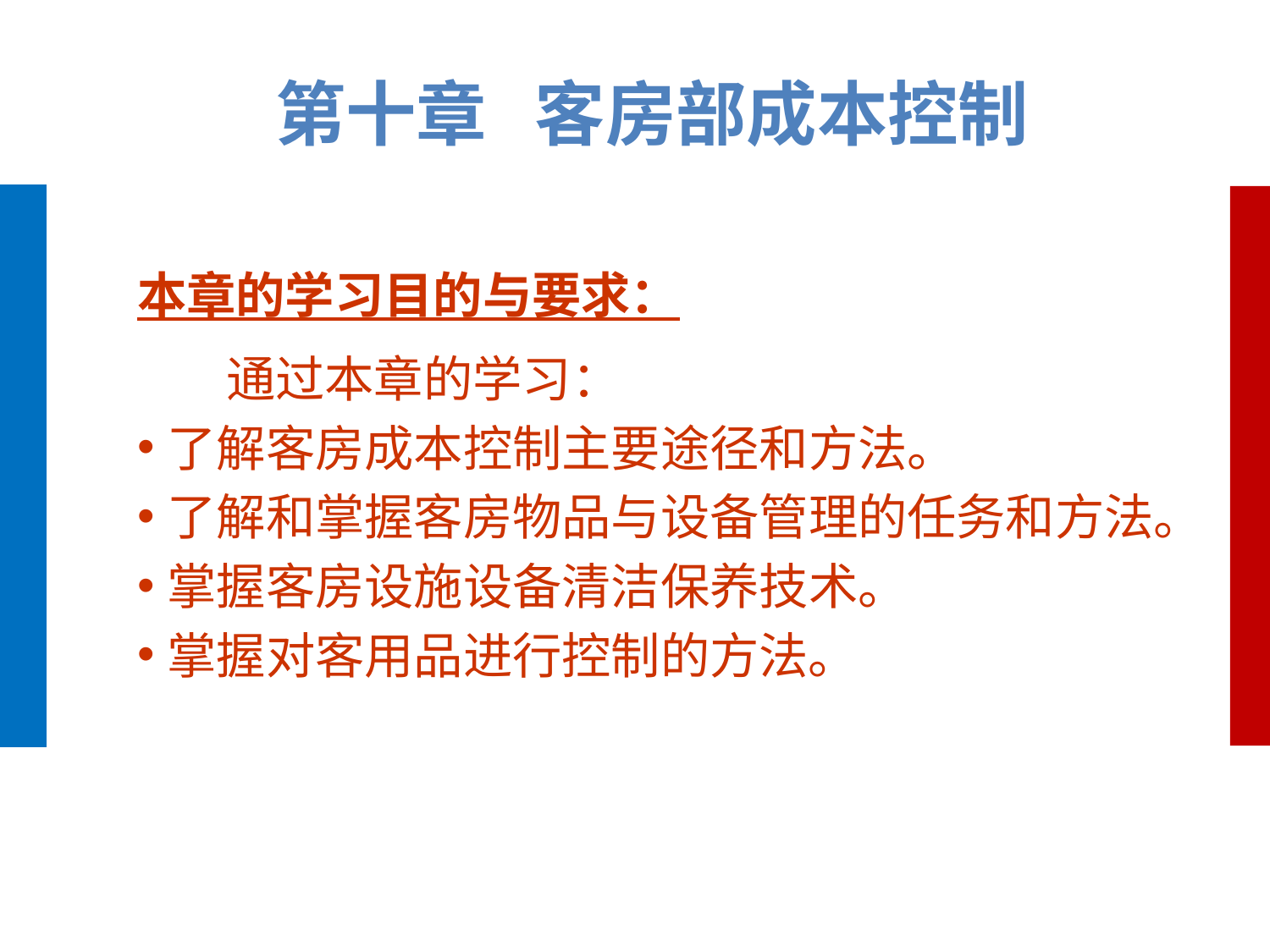

第十章   客房部成本控制

本章的学习目的与要求：
       通过本章的学习：
了解客房成本控制主要途径和方法。
了解和掌握客房物品与设备管理的任务和方法。
掌握客房设施设备清洁保养技术。
掌握对客用品进行控制的方法。